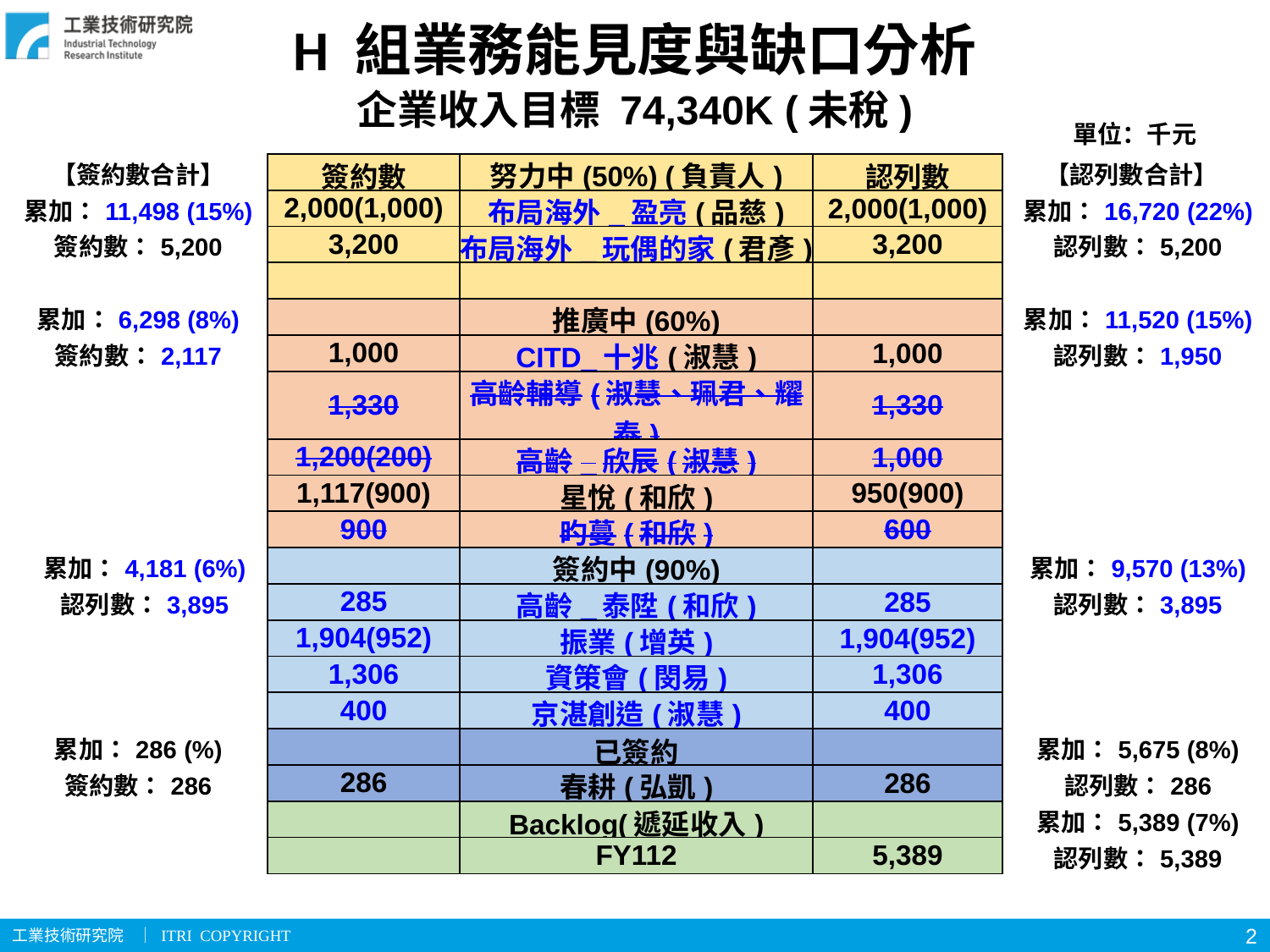

H 組業務能見度與缺口分析
企業收入目標 74,340K (未稅)
單位：千元
| 【簽約數合計】 | 簽約數 | 努力中(50%) (負責人) | 認列數 | 【認列數合計】 |
| --- | --- | --- | --- | --- |
| 累加：11,498 (15%) | 2,000(1,000) | 布局海外\_盈亮(品慈) | 2,000(1,000) | 累加：16,720 (22%) |
| 簽約數：5,200 | 3,200 | 布局海外\_玩偶的家(君彥) | 3,200 | 認列數：5,200 |
|  |  |  |  |  |
| 累加：6,298 (8%) |  | 推廣中(60%) |  | 累加：11,520 (15%) |
| 簽約數：2,117 | 1,000 | CITD\_十兆(淑慧) | 1,000 | 認列數：1,950 |
|  | 1,330 | 高齡輔導(淑慧、珮君、耀泰) | 1,330 |  |
|  | 1,200(200) | 高齡\_欣辰(淑慧) | 1,000 |  |
|  | 1,117(900) | 星悅(和欣) | 950(900) |  |
|  | 900 | 旳蔓(和欣) | 600 |  |
| 累加：4,181 (6%) |  | 簽約中(90%) |  | 累加：9,570 (13%) |
| 認列數：3,895 | 285 | 高齡\_泰陞(和欣) | 285 | 認列數：3,895 |
|  | 1,904(952) | 振業(增英) | 1,904(952) |  |
|  | 1,306 | 資策會(閔易) | 1,306 |  |
|  | 400 | 京湛創造(淑慧) | 400 |  |
| 累加：286 (%) |  | 已簽約 |  | 累加：5,675 (8%) |
| 簽約數：286 | 286 | 春耕(弘凱) | 286 | 認列數：286 |
|  |  | Backlog(遞延收入) |  | 累加：5,389 (7%) |
|  |  | FY112 | 5,389 | 認列數：5,389 |